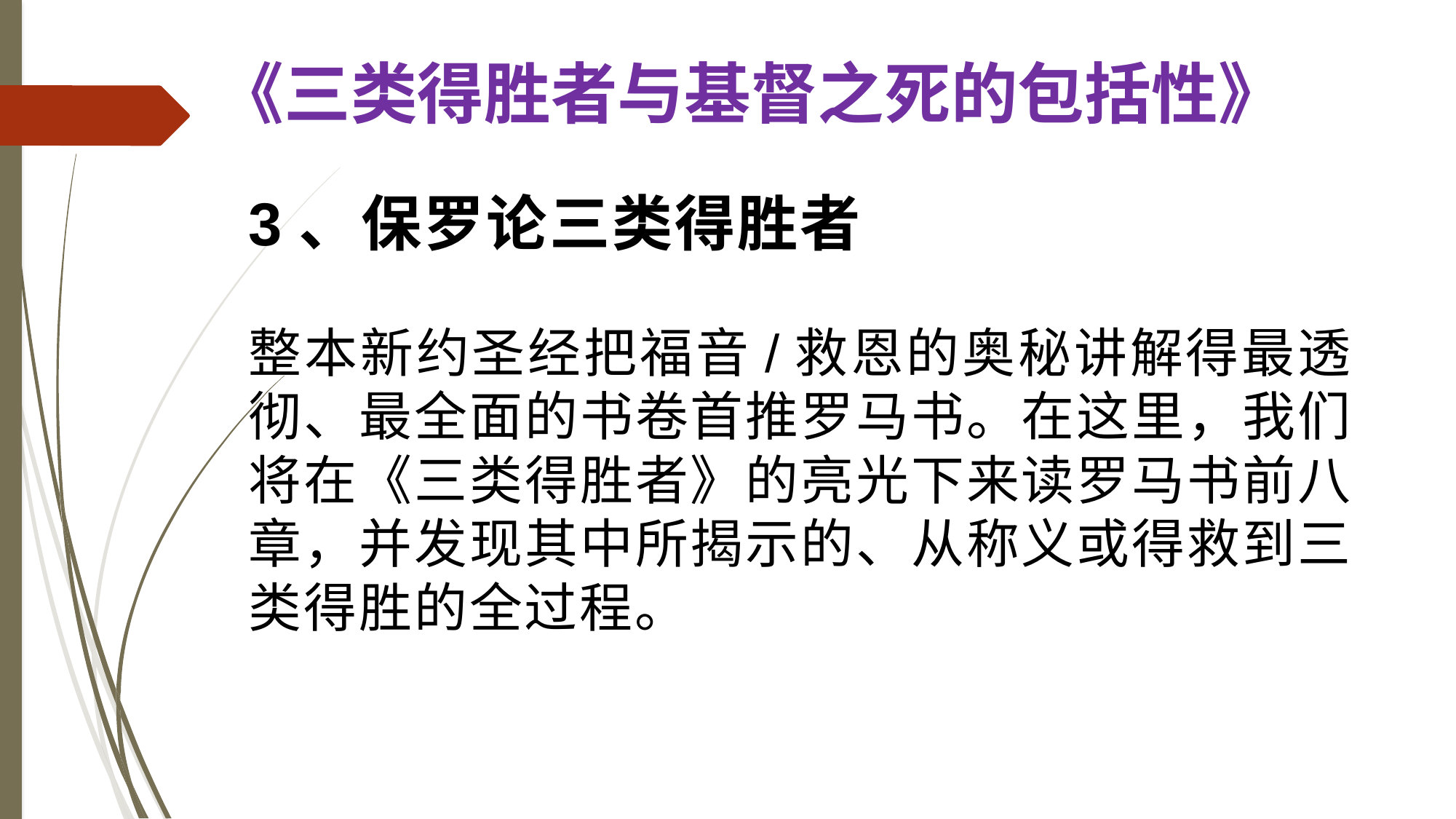

# 《三类得胜者与基督之死的包括性》
3、保罗论三类得胜者

整本新约圣经把福音/救恩的奥秘讲解得最透彻、最全面的书卷首推罗马书。在这里，我们将在《三类得胜者》的亮光下来读罗马书前八章，并发现其中所揭示的、从称义或得救到三类得胜的全过程。